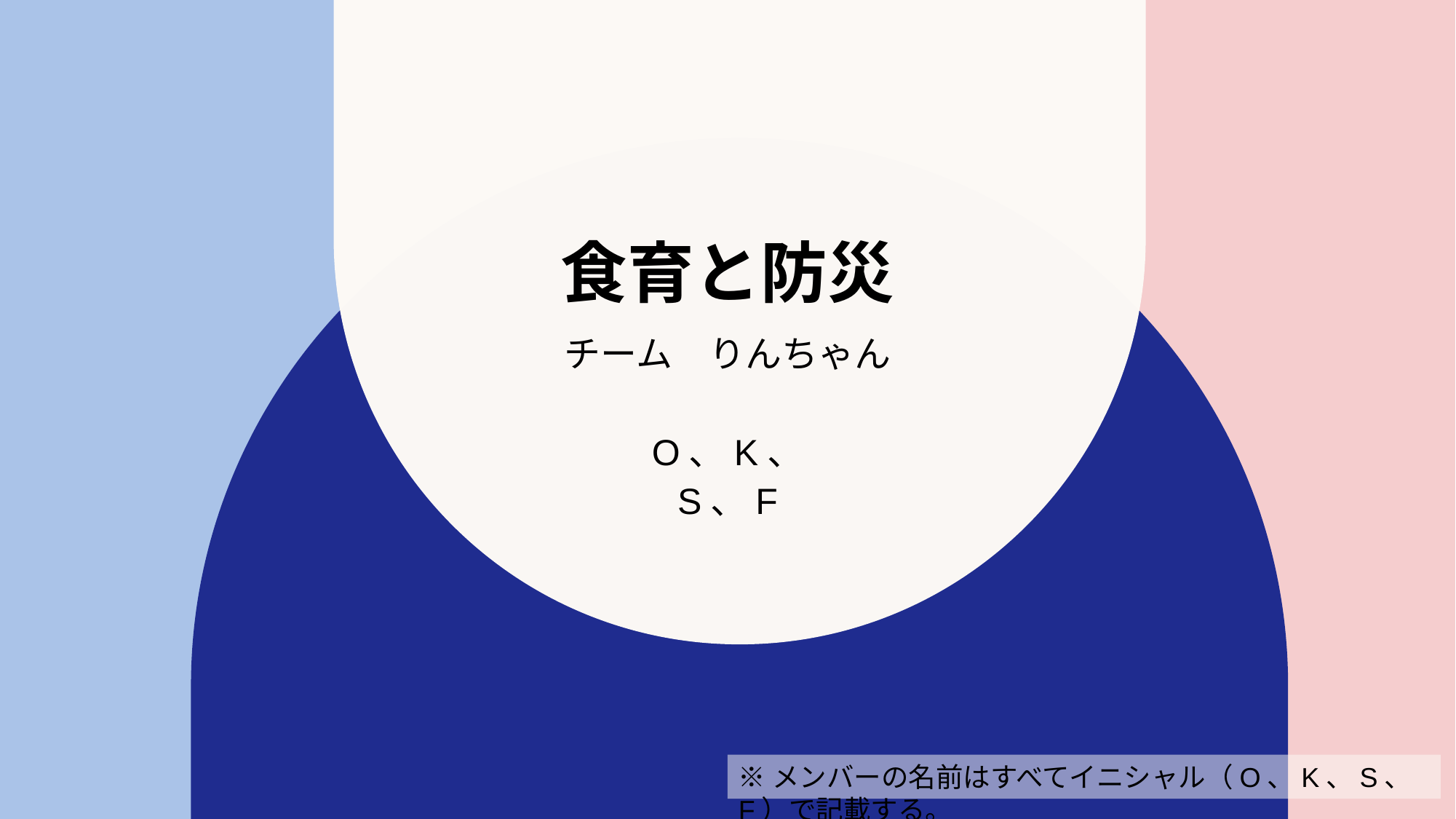

# 食育と防災
チーム　りんちゃん

O、K、
S、F

※メンバーの名前はすべてイニシャル（O、K、S、F）で記載する。